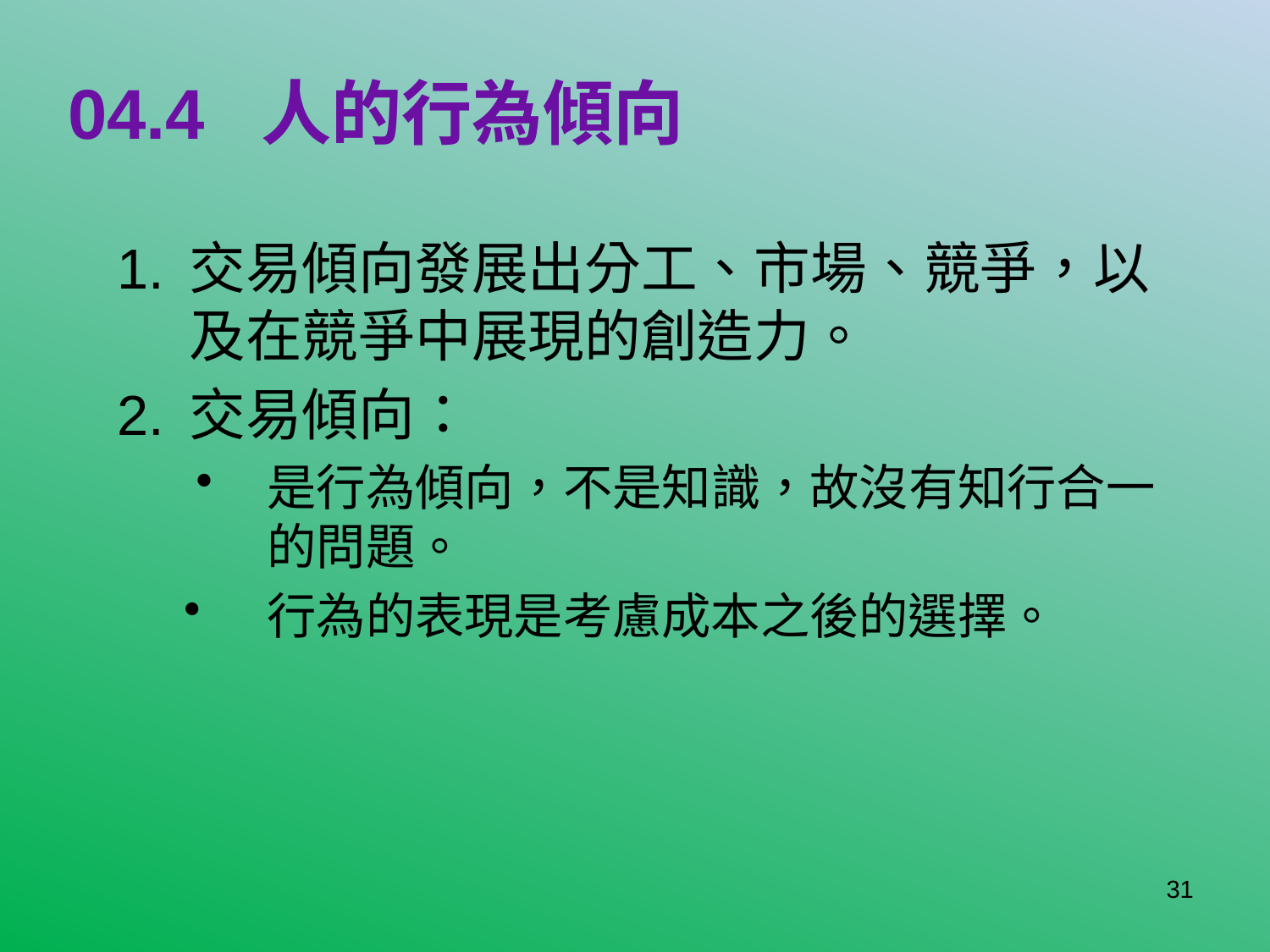

# 04.4  人的行為傾向
交易傾向發展出分工、市場、競爭，以及在競爭中展現的創造力。
交易傾向：
是行為傾向，不是知識，故沒有知行合一的問題。
行為的表現是考慮成本之後的選擇。

31